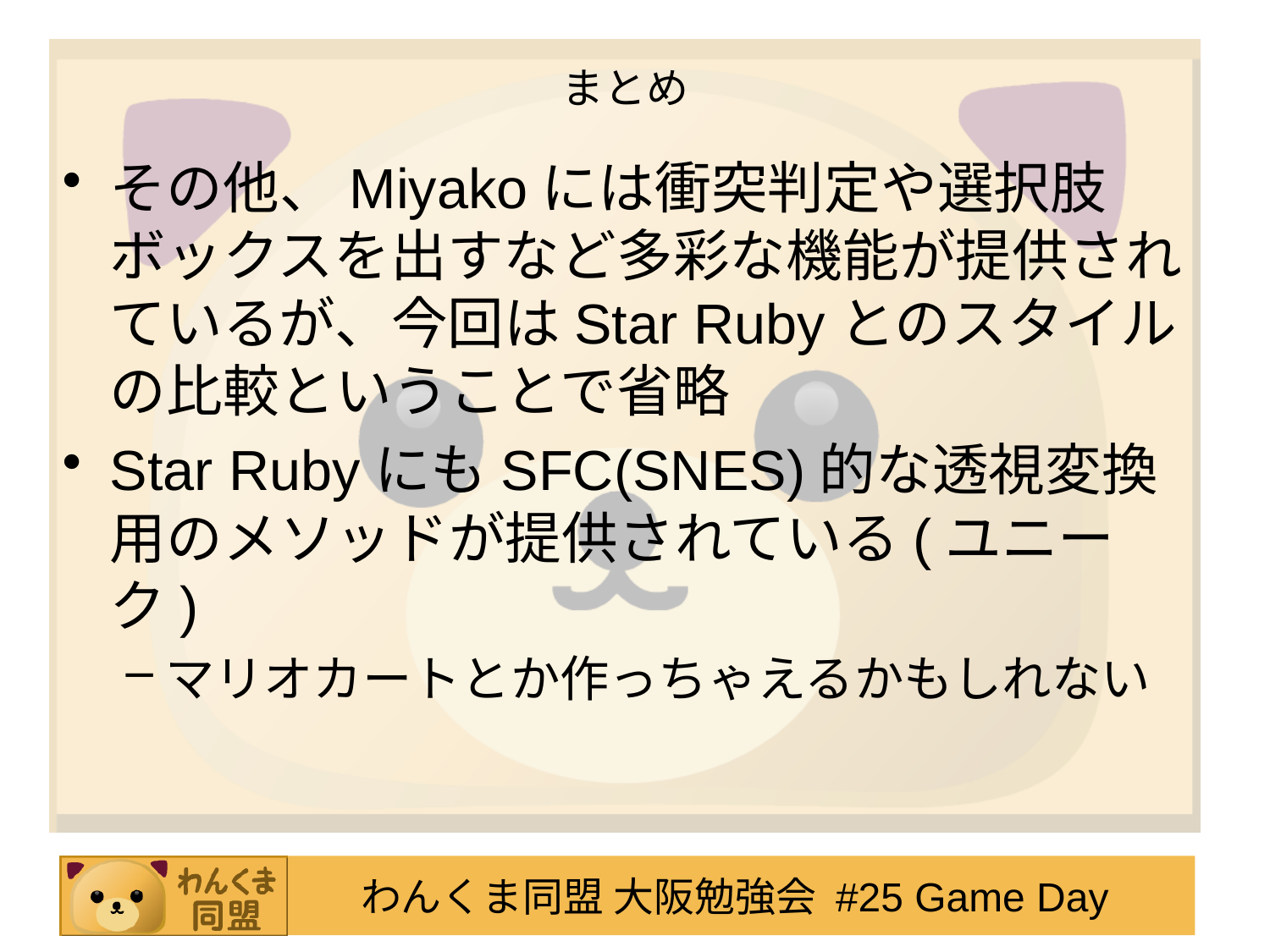

# まとめ
その他、Miyakoには衝突判定や選択肢ボックスを出すなど多彩な機能が提供されているが、今回はStar Rubyとのスタイルの比較ということで省略
Star RubyにもSFC(SNES)的な透視変換用のメソッドが提供されている(ユニーク)
マリオカートとか作っちゃえるかもしれない